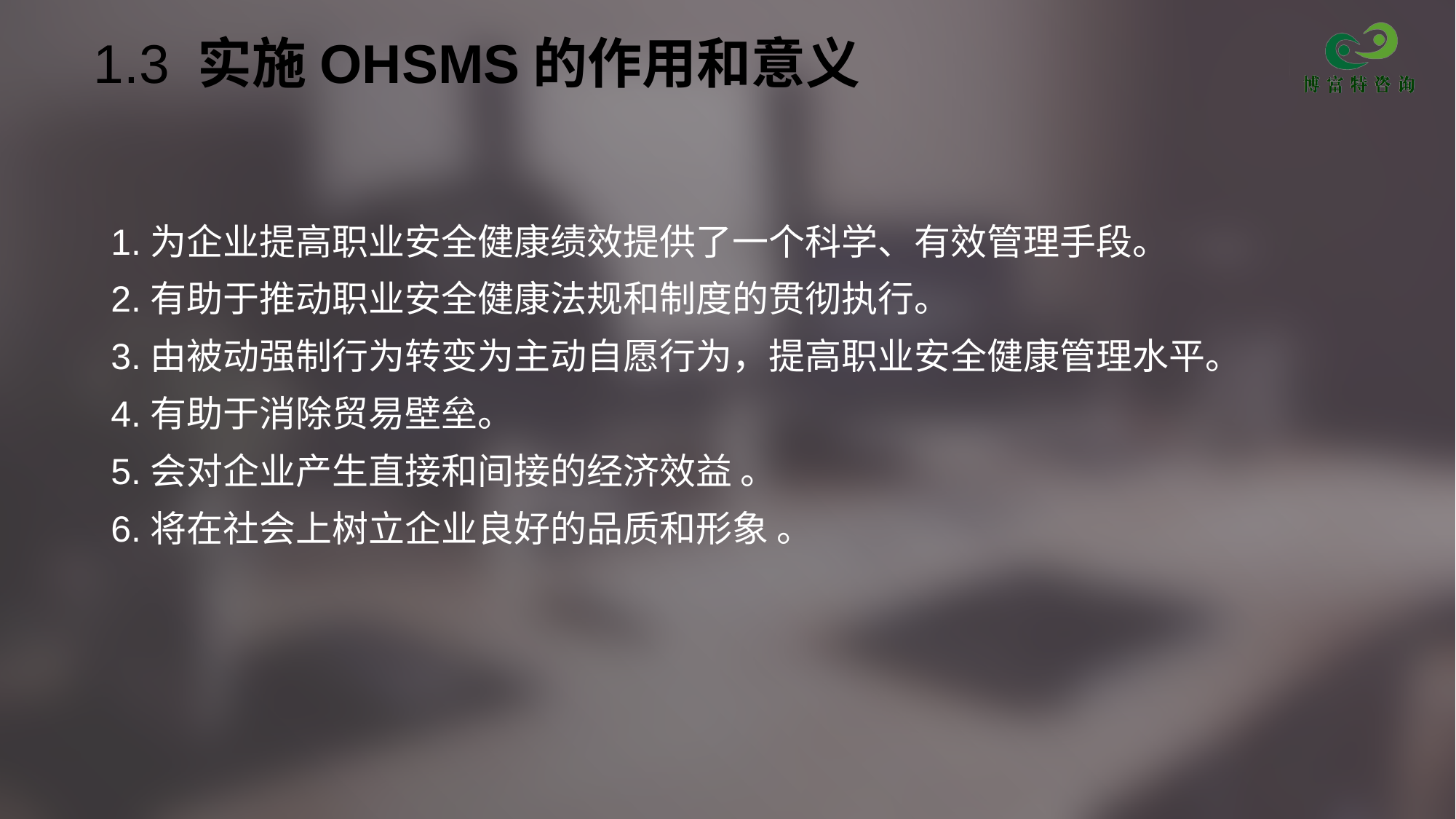

# 1.3 实施OHSMS的作用和意义
1.为企业提高职业安全健康绩效提供了一个科学、有效管理手段。
2.有助于推动职业安全健康法规和制度的贯彻执行。
3.由被动强制行为转变为主动自愿行为，提高职业安全健康管理水平。
4.有助于消除贸易壁垒。
5.会对企业产生直接和间接的经济效益 。
6.将在社会上树立企业良好的品质和形象 。